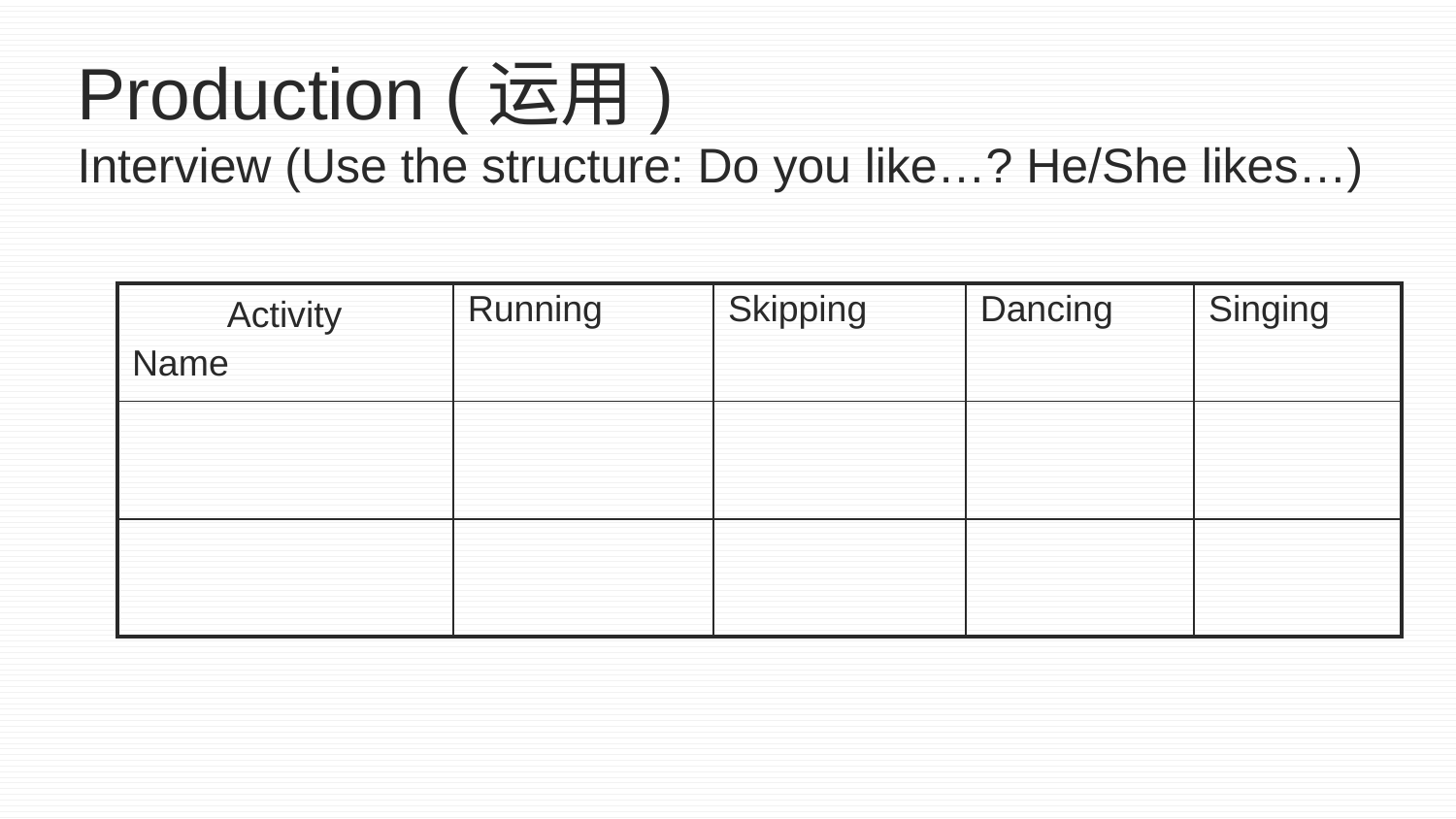

Production (运用)
Interview (Use the structure: Do you like…? He/She likes…)

| Activity Name | Running | Skipping | Dancing | Singing |
| --- | --- | --- | --- | --- |
|  |  |  |  |  |
|  |  |  |  |  |